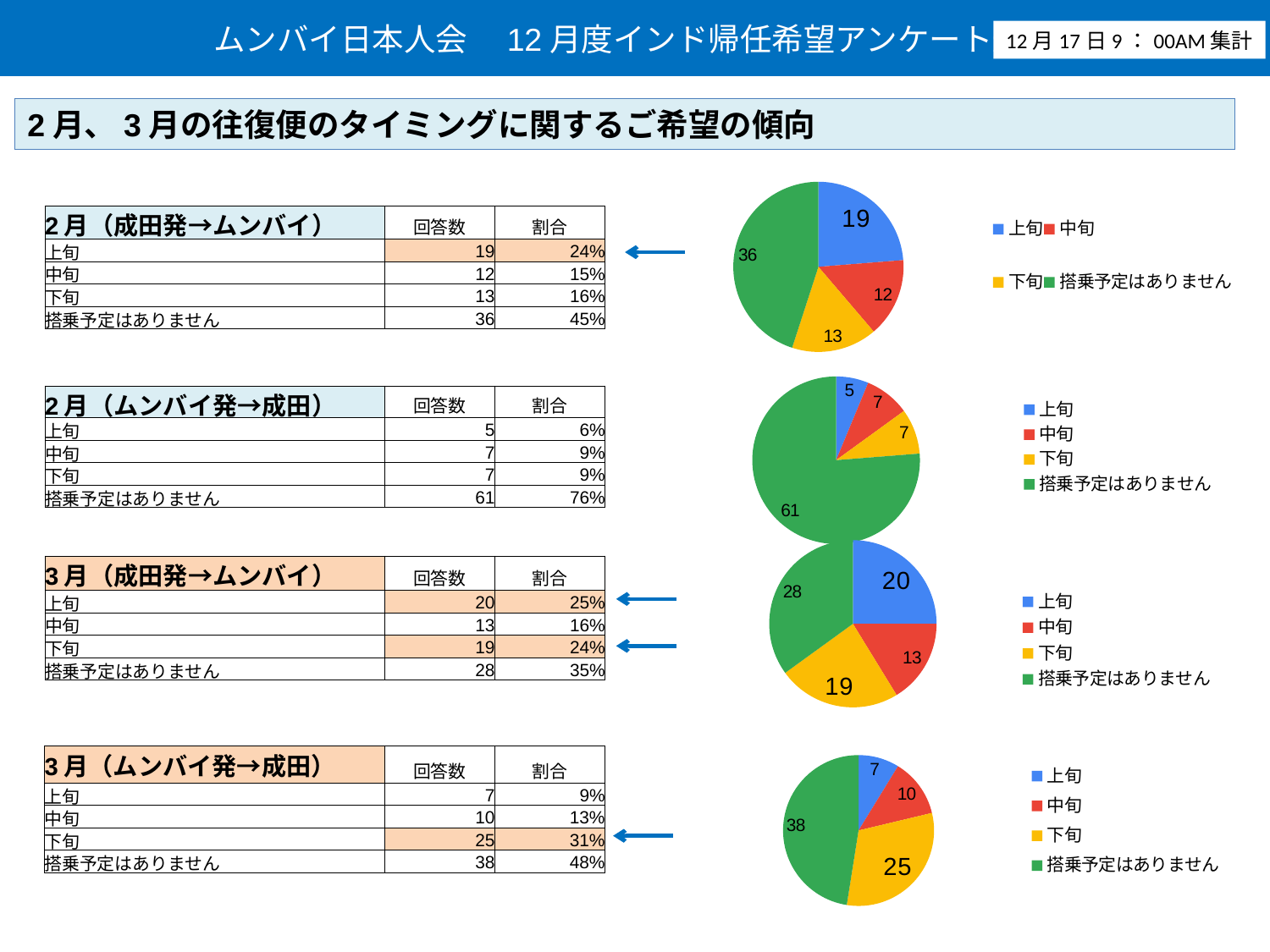

ムンバイ日本人会　12月度インド帰任希望アンケート速報
12月17日9：00AM集計
2月、3月の往復便のタイミングに関するご希望の傾向

### Chart

| Category |  |
|---|---|
| 上旬 | 19.0 |
| 中旬 | 12.0 |
| 下旬 | 13.0 |
| 搭乗予定はありません | 36.0 |
| 2月（成田発→ムンバイ） | 回答数 | 割合 |
| --- | --- | --- |
| 上旬 | 19 | 24% |
| 中旬 | 12 | 15% |
| 下旬 | 13 | 16% |
| 搭乗予定はありません | 36 | 45% |

### Chart

| Category |  |
|---|---|
| 上旬 | 5.0 |
| 中旬 | 7.0 |
| 下旬 | 7.0 |
| 搭乗予定はありません | 61.0 |
| 2月（ムンバイ発→成田） | 回答数 | 割合 |
| --- | --- | --- |
| 上旬 | 5 | 6% |
| 中旬 | 7 | 9% |
| 下旬 | 7 | 9% |
| 搭乗予定はありません | 61 | 76% |

### Chart

| Category |  |
|---|---|
| 上旬 | 20.0 |
| 中旬 | 13.0 |
| 下旬 | 19.0 |
| 搭乗予定はありません | 28.0 |
| 3月（成田発→ムンバイ） | 回答数 | 割合 |
| --- | --- | --- |
| 上旬 | 20 | 25% |
| 中旬 | 13 | 16% |
| 下旬 | 19 | 24% |
| 搭乗予定はありません | 28 | 35% |

### Chart

| Category |  |
|---|---|
| 上旬 | 7.0 |
| 中旬 | 10.0 |
| 下旬 | 25.0 |
| 搭乗予定はありません | 38.0 |
| 3月（ムンバイ発→成田） | 回答数 | 割合 |
| --- | --- | --- |
| 上旬 | 7 | 9% |
| 中旬 | 10 | 13% |
| 下旬 | 25 | 31% |
| 搭乗予定はありません | 38 | 48% |